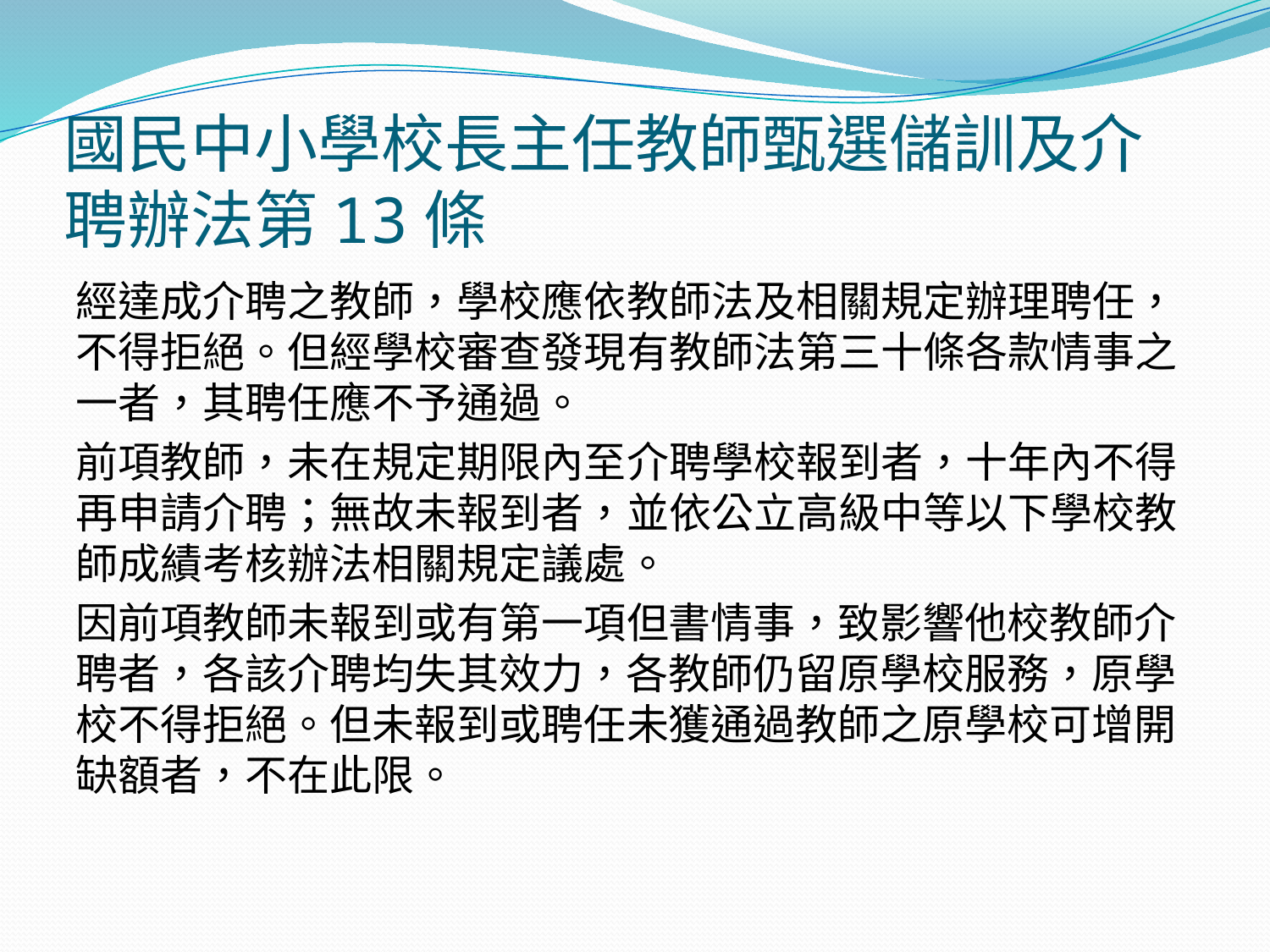

# 國民中小學校長主任教師甄選儲訓及介聘辦法第13條
經達成介聘之教師，學校應依教師法及相關規定辦理聘任，不得拒絕。但經學校審查發現有教師法第三十條各款情事之一者，其聘任應不予通過。
前項教師，未在規定期限內至介聘學校報到者，十年內不得再申請介聘；無故未報到者，並依公立高級中等以下學校教師成績考核辦法相關規定議處。
因前項教師未報到或有第一項但書情事，致影響他校教師介聘者，各該介聘均失其效力，各教師仍留原學校服務，原學校不得拒絕。但未報到或聘任未獲通過教師之原學校可增開缺額者，不在此限。